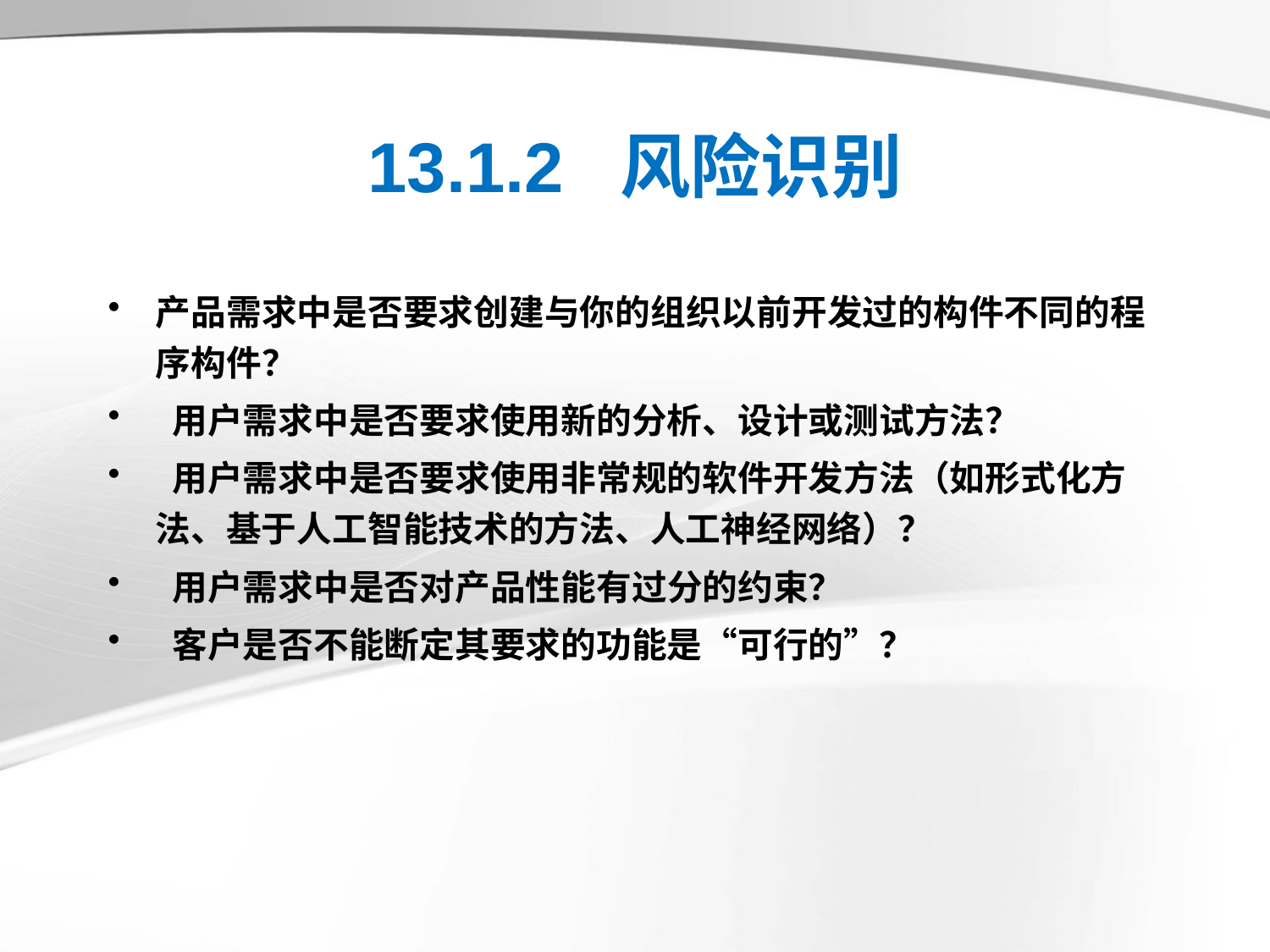

# 13.1.2  风险识别
产品需求中是否要求创建与你的组织以前开发过的构件不同的程序构件？
 用户需求中是否要求使用新的分析、设计或测试方法？
 用户需求中是否要求使用非常规的软件开发方法（如形式化方法、基于人工智能技术的方法、人工神经网络）？
 用户需求中是否对产品性能有过分的约束？
 客户是否不能断定其要求的功能是“可行的”？